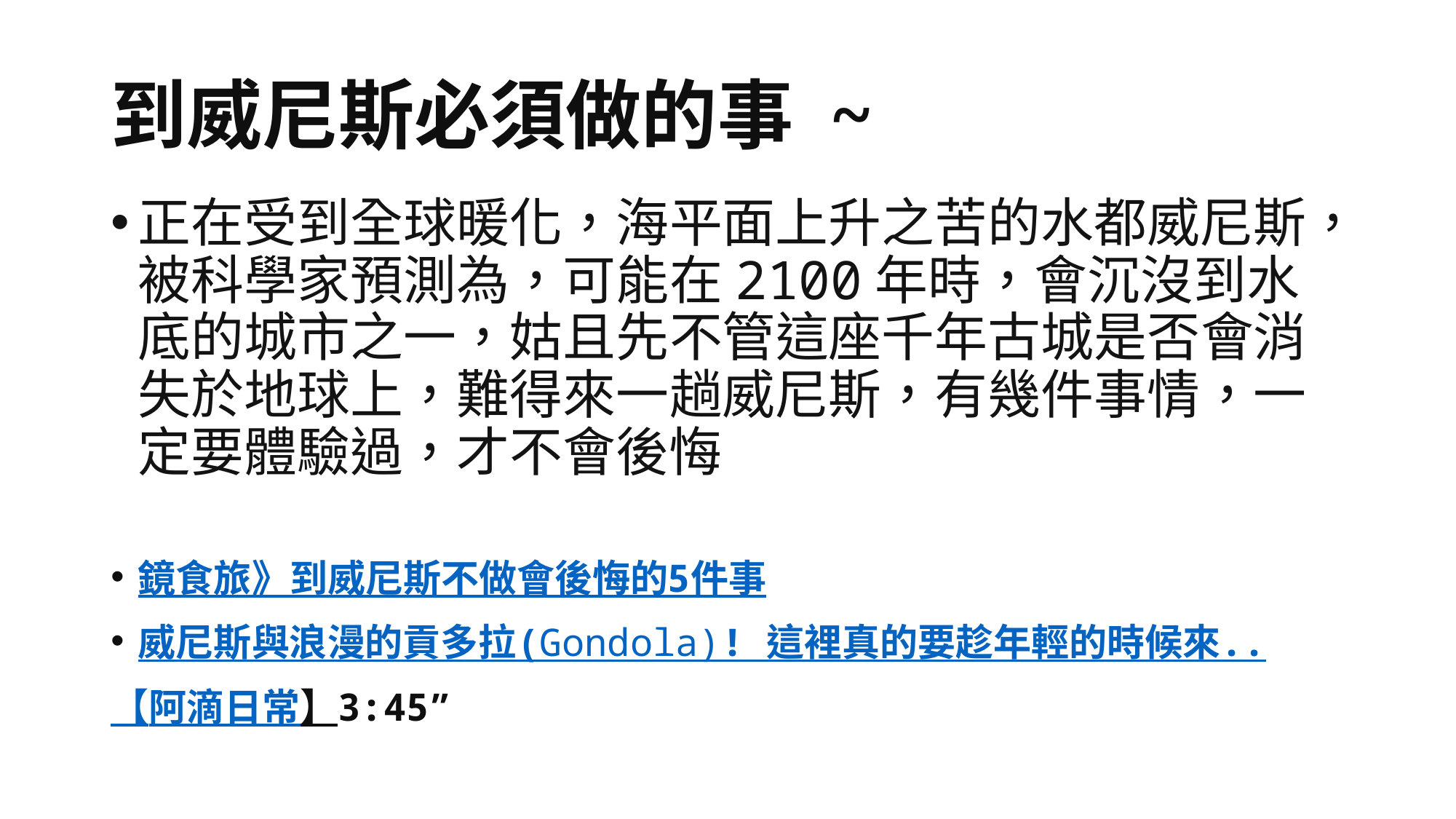

# 到威尼斯必須做的事 ~
正在受到全球暖化，海平面上升之苦的水都威尼斯，被科學家預測為，可能在2100年時，會沉沒到水底的城市之一，姑且先不管這座千年古城是否會消失於地球上，難得來一趟威尼斯，有幾件事情，一定要體驗過，才不會後悔

鏡食旅》到威尼斯不做會後悔的5件事
威尼斯與浪漫的貢多拉(Gondola)! 這裡真的要趁年輕的時候來..
【阿滴日常】3:45”